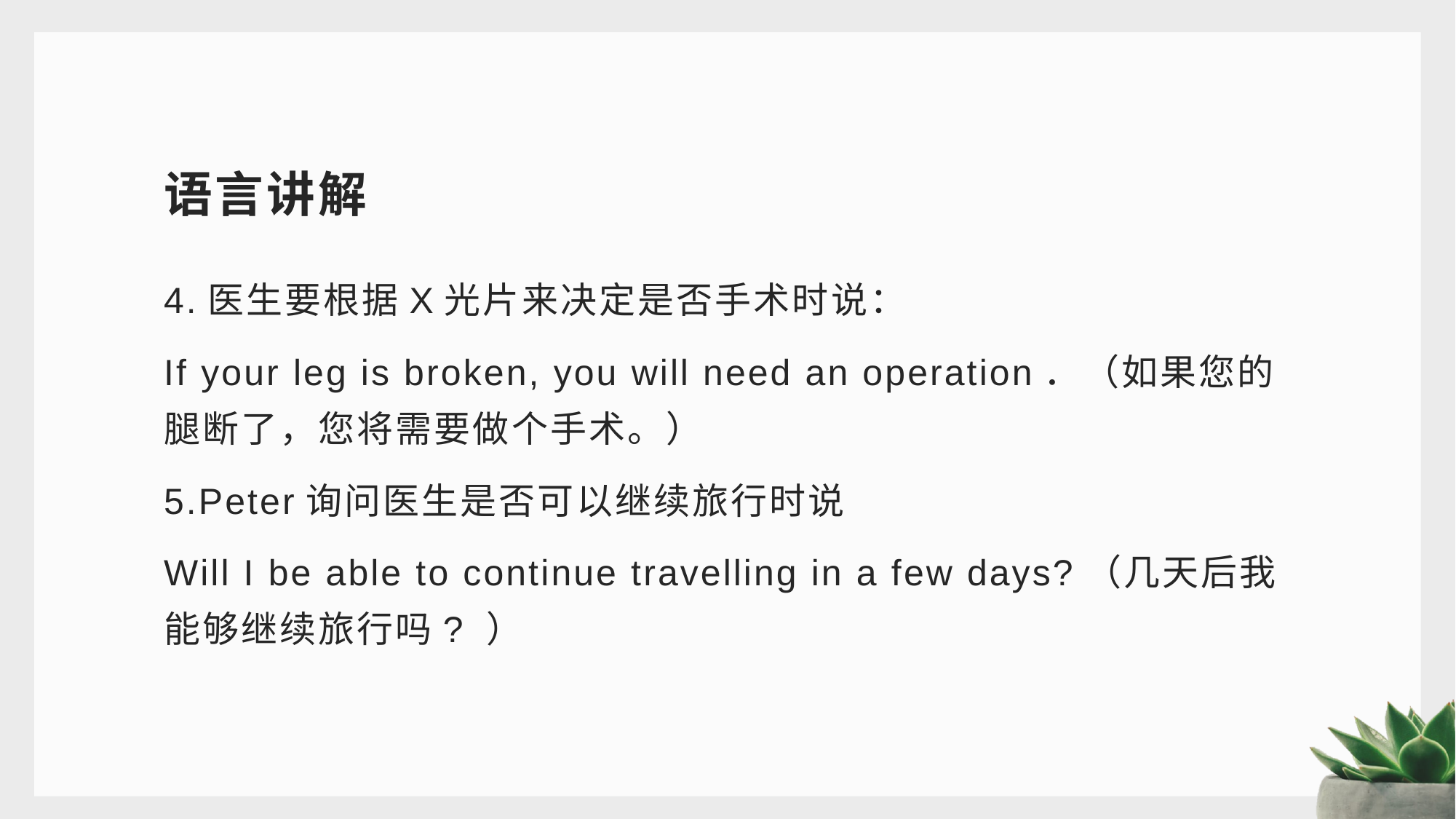

# 语言讲解
4.医生要根据X光片来决定是否手术时说：
If your leg is broken, you will need an operation．（如果您的腿断了，您将需要做个手术。）
5.Peter询问医生是否可以继续旅行时说
Will I be able to continue travelling in a few days?（几天后我能够继续旅行吗? ）